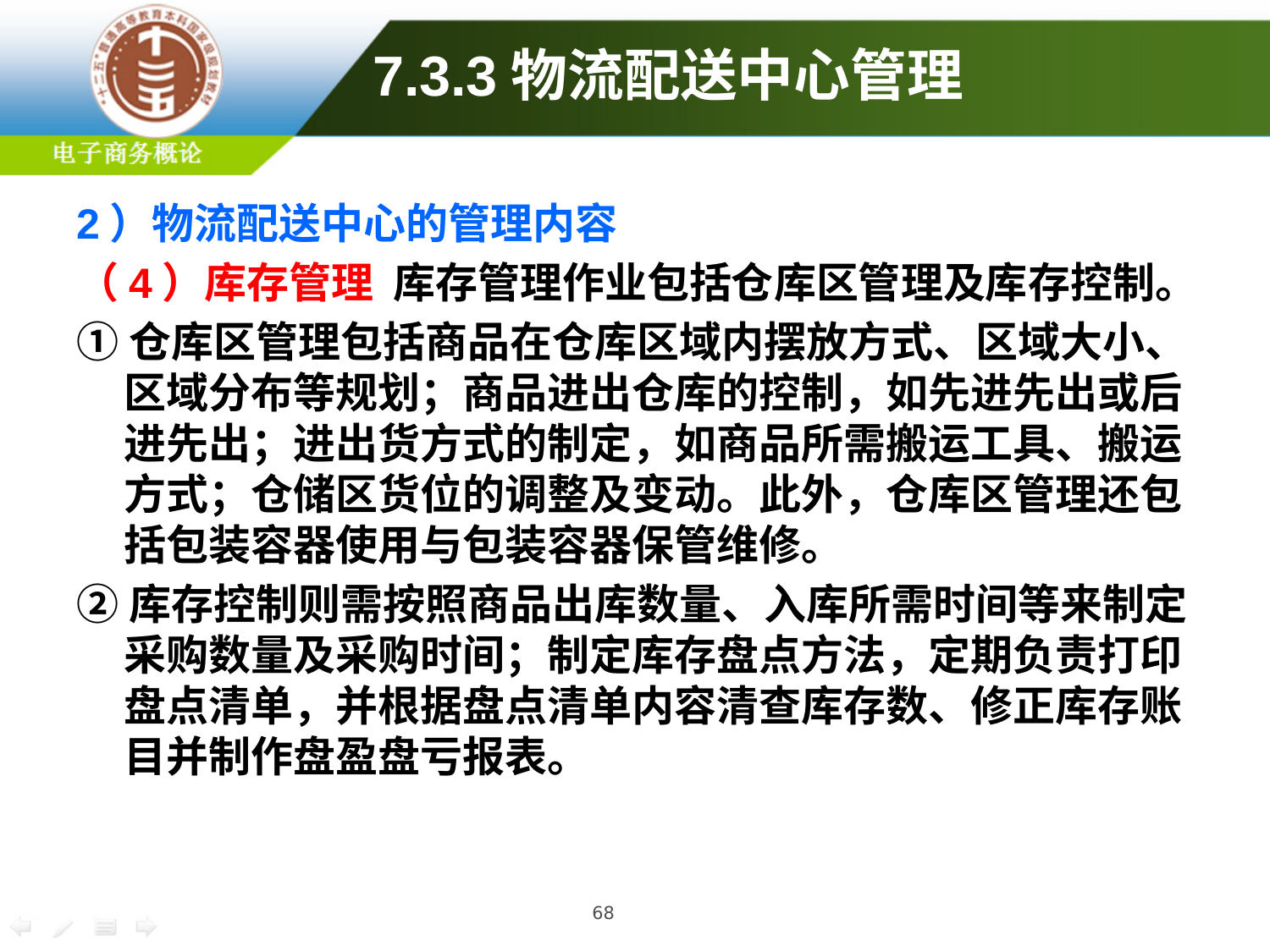

# 7.3.3物流配送中心管理
2）物流配送中心的管理内容
（4）库存管理  库存管理作业包括仓库区管理及库存控制。
①仓库区管理包括商品在仓库区域内摆放方式、区域大小、区域分布等规划；商品进出仓库的控制，如先进先出或后进先出；进出货方式的制定，如商品所需搬运工具、搬运方式；仓储区货位的调整及变动。此外，仓库区管理还包括包装容器使用与包装容器保管维修。
②库存控制则需按照商品出库数量、入库所需时间等来制定采购数量及采购时间；制定库存盘点方法，定期负责打印盘点清单，并根据盘点清单内容清查库存数、修正库存账目并制作盘盈盘亏报表。
68